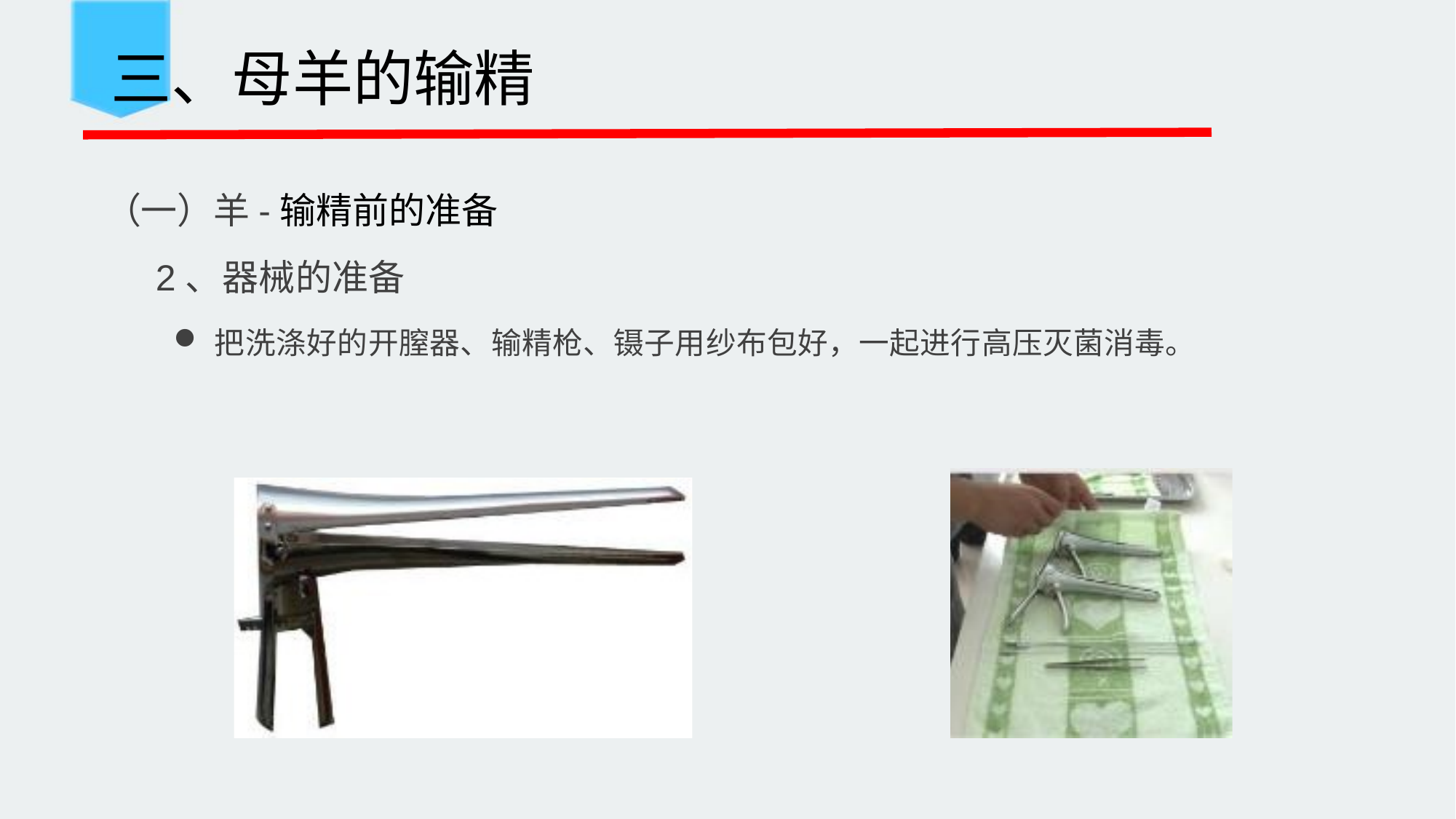

三、母羊的输精
  （一）羊-输精前的准备
       2、器械的准备

把洗涤好的开膣器、输精枪、镊子用纱布包好，一起进行高压灭菌消毒。